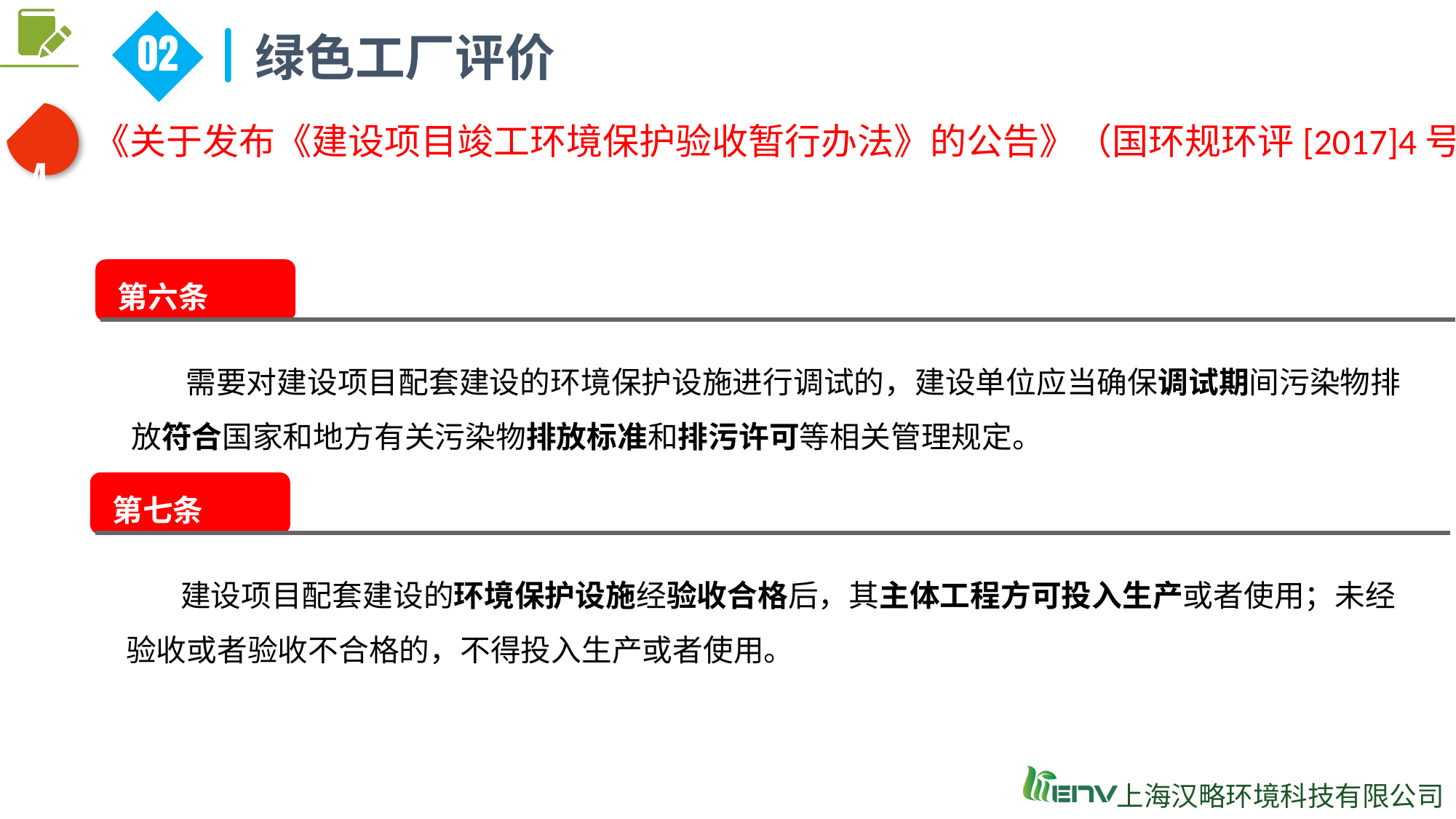

绿色工厂评价

02

  4
《关于发布《建设项目竣工环境保护验收暂行办法》的公告》（国环规环评[2017]4号）

第六条
需要对建设项目配套建设的环境保护设施进行调试的，建设单位应当确保调试期间污染物排放符合国家和地方有关污染物排放标准和排污许可等相关管理规定。

第七条
建设项目配套建设的环境保护设施经验收合格后，其主体工程方可投入生产或者使用；未经验收或者验收不合格的，不得投入生产或者使用。